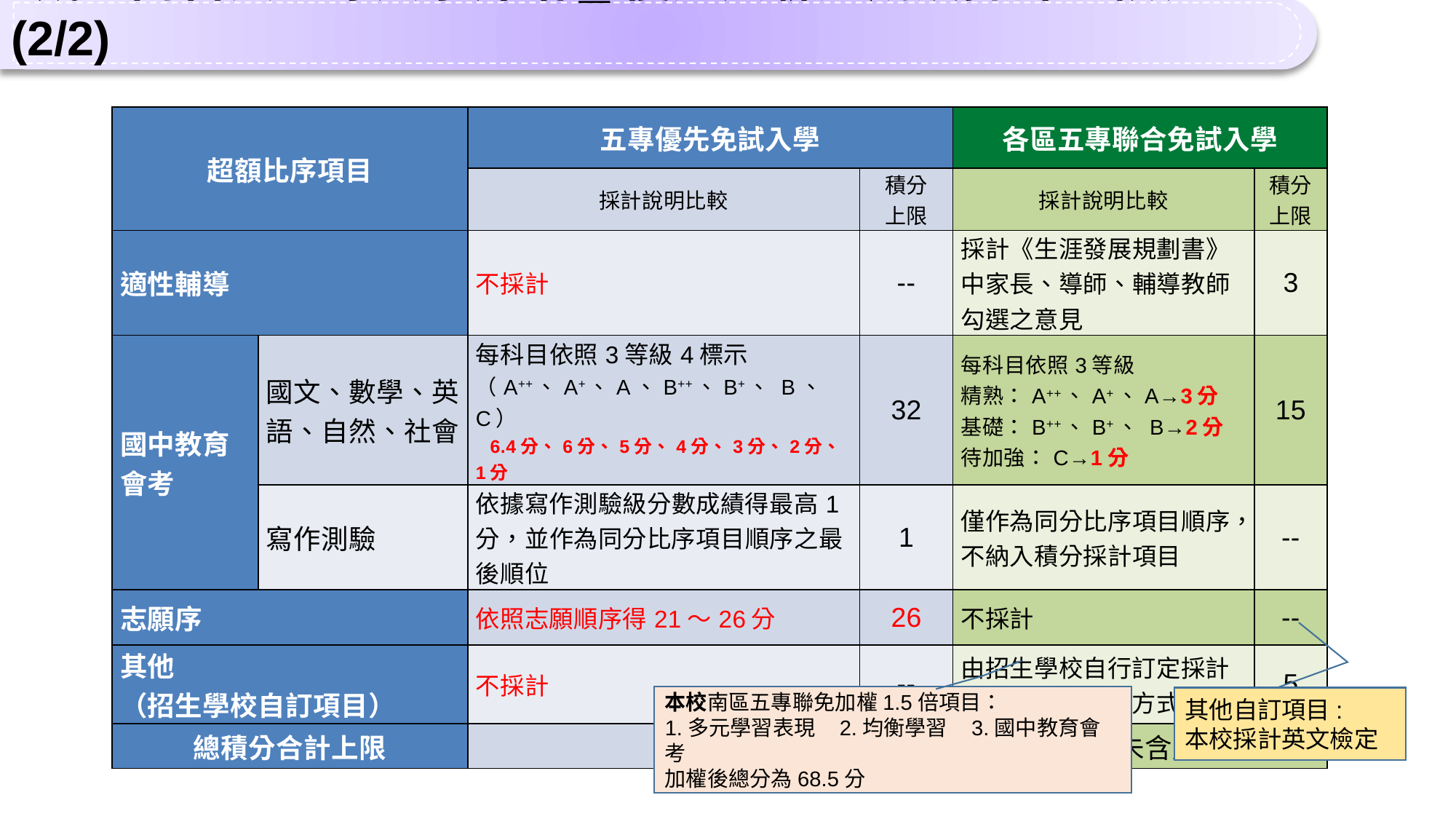

貳、高科大五專入學介紹_優免與聯免成績採計比較表(2/2)

| 超額比序項目 |  | 五專優先免試入學 |  | 各區五專聯合免試入學 |  |
| --- | --- | --- | --- | --- | --- |
|  |  | 採計說明比較 | 積分 上限 | 採計說明比較 | 積分 上限 |
| 適性輔導 |  | 不採計 | -- | 採計《生涯發展規劃書》中家長、導師、輔導教師勾選之意見 | 3 |
| 國中教育會考 | 國文、數學、英語、自然、社會 | 每科目依照3等級4標示 （A++、A+、A、B++、B+、 B、 C） 6.4分、6分、5分、4分、3分、2分、1分 | 32 | 每科目依照3等級 精熟：A++、A+、A→3分 基礎：B++、B+、 B→2分 待加強：C→1分 | 15 |
|  | 寫作測驗 | 依據寫作測驗級分數成績得最高1分，並作為同分比序項目順序之最後順位 | 1 | 僅作為同分比序項目順序，不納入積分採計項目 | -- |
| 志願序 |  | 依照志願順序得21～26分 | 26 | 不採計 | -- |
| 其他 （招生學校自訂項目） |  | 不採計 | -- | 由招生學校自行訂定採計項目及積分採計方式 | 5 |
| 總積分合計上限 |  | 101分 |  | 50分（未含加權） |  |
本校南區五專聯免加權1.5倍項目：
1.多元學習表現    2.均衡學習    3.國中教育會考
加權後總分為68.5分
其他自訂項目:
本校採計英文檢定